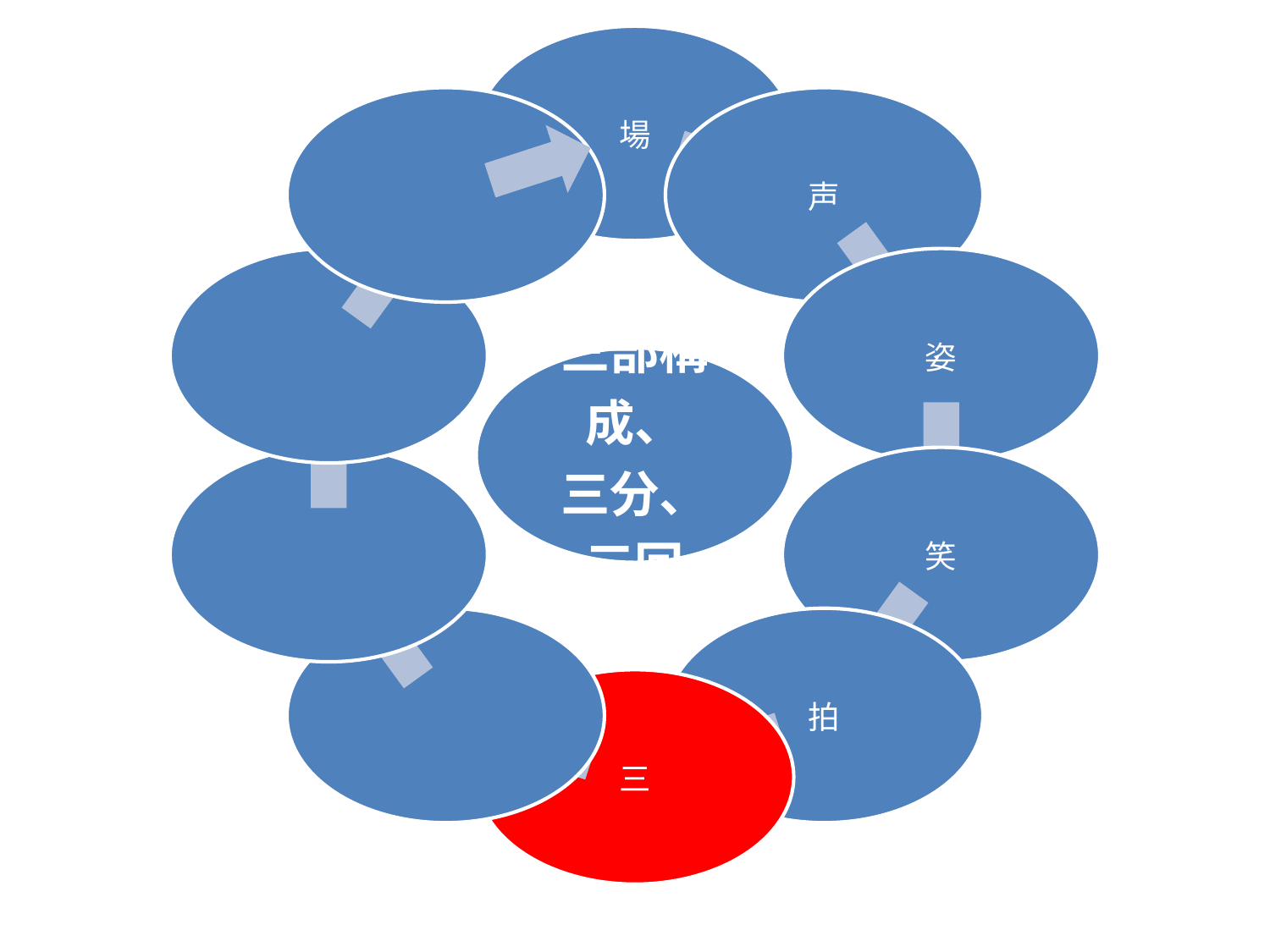

三部構成、
三分、三回
場
声
姿
笑
拍
三